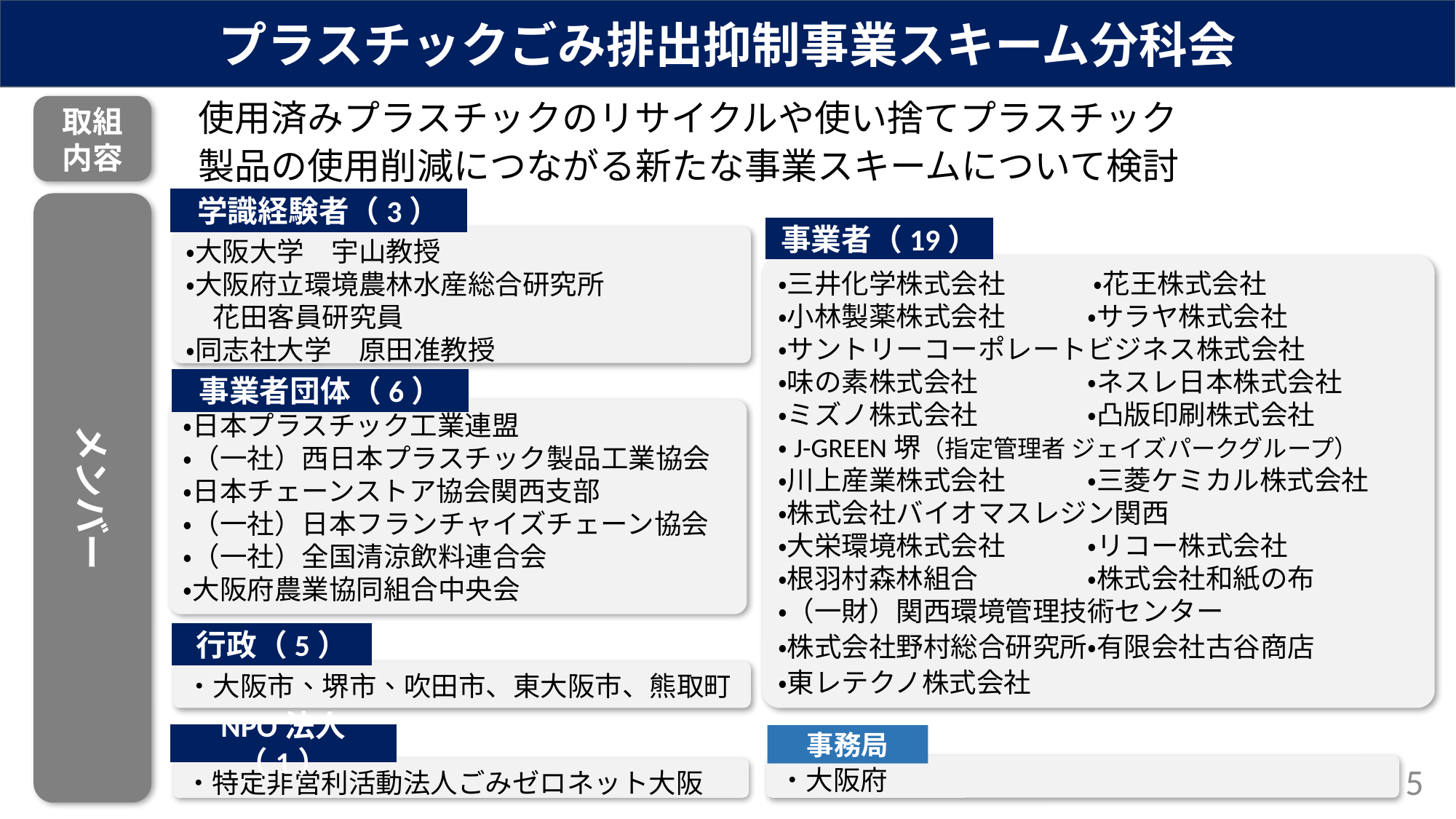

プラスチックごみ排出抑制事業スキーム分科会
使用済みプラスチックのリサイクルや使い捨てプラスチック
製品の使用削減につながる新たな事業スキームについて検討
取組
内容
学識経験者（3）
メンバー
事業者（19）
・大阪大学　宇山教授
・大阪府立環境農林水産総合研究所
　花田客員研究員
・同志社大学　原田准教授
・三井化学株式会社 　　　・花王株式会社
・小林製薬株式会社　　　・サラヤ株式会社
・サントリーコーポレートビジネス株式会社
・味の素株式会社　　　　・ネスレ日本株式会社
・ミズノ株式会社　　　　・凸版印刷株式会社
・J-GREEN堺（指定管理者 ジェイズパークグループ）
・川上産業株式会社　　　・三菱ケミカル株式会社
・株式会社バイオマスレジン関西
・大栄環境株式会社　　　・リコー株式会社
・根羽村森林組合　　　　・株式会社和紙の布
・（一財）関西環境管理技術センター
・株式会社野村総合研究所・有限会社古谷商店
・東レテクノ株式会社
事業者団体（6）
・日本プラスチック工業連盟
・（一社）西日本プラスチック製品工業協会
・日本チェーンストア協会関西支部
・（一社）日本フランチャイズチェーン協会
・（一社）全国清涼飲料連合会
・大阪府農業協同組合中央会
行政（5）
・大阪市、堺市、吹田市、東大阪市、熊取町
NPO法人（1）
事務局
・大阪府
・特定非営利活動法人ごみゼロネット大阪
5